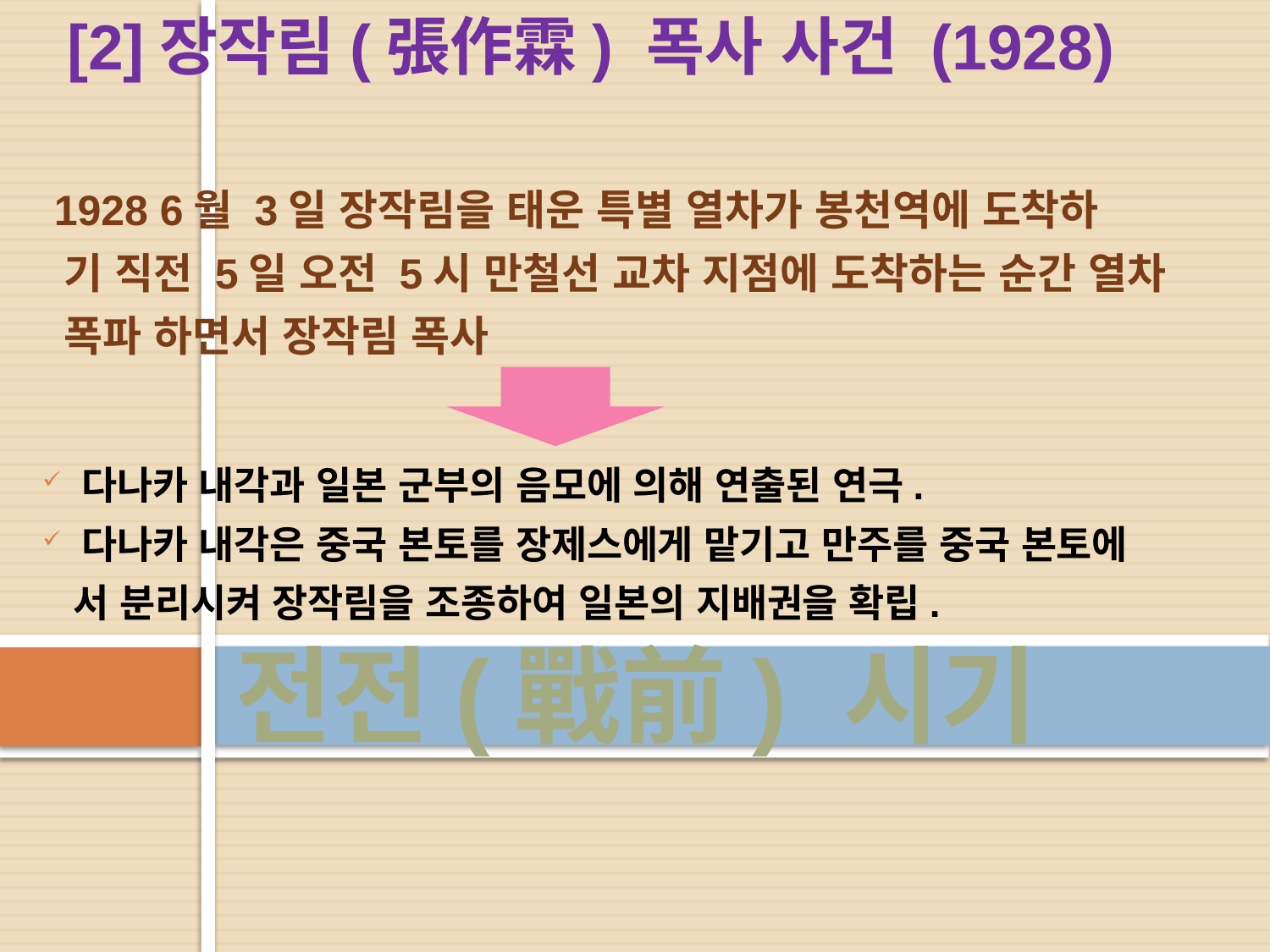

[2]장작림(張作霖) 폭사 사건 (1928)

 1928 6월 3일 장작림을 태운 특별 열차가 봉천역에 도착하
 기 직전 5일 오전 5시 만철선 교차 지점에 도착하는 순간 열차
 폭파 하면서 장작림 폭사

 다나카 내각과 일본 군부의 음모에 의해 연출된 연극.
 다나카 내각은 중국 본토를 장제스에게 맡기고 만주를 중국 본토에
  서 분리시켜 장작림을 조종하여 일본의 지배권을 확립.

# 전전(戰前) 시기